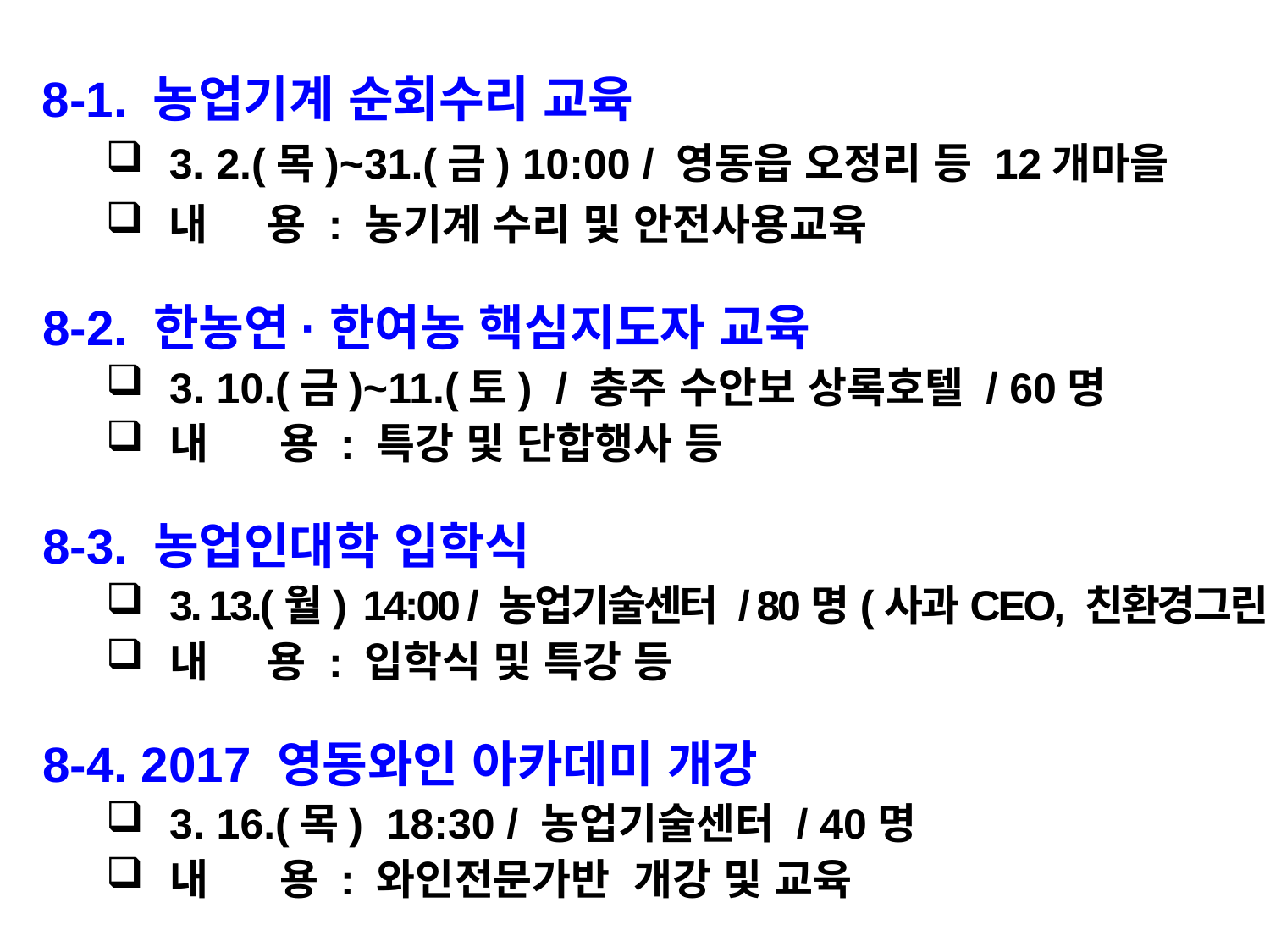

8-1. 농업기계 순회수리 교육
3. 2.(목)~31.(금) 10:00 / 영동읍 오정리 등 12개마을
내     용 : 농기계 수리 및 안전사용교육

8-2. 한농연·한여농 핵심지도자 교육
3. 10.(금)~11.(토)  / 충주 수안보 상록호텔 / 60명
내      용 : 특강 및 단합행사 등

8-3. 농업인대학 입학식
3. 13.(월)  14:00 / 농업기술센터 / 80명(사과CEO, 친환경그린)
내     용 : 입학식 및 특강 등

8-4. 2017 영동와인 아카데미 개강
3. 16.(목)  18:30 / 농업기술센터 / 40명
내      용 : 와인전문가반  개강 및 교육